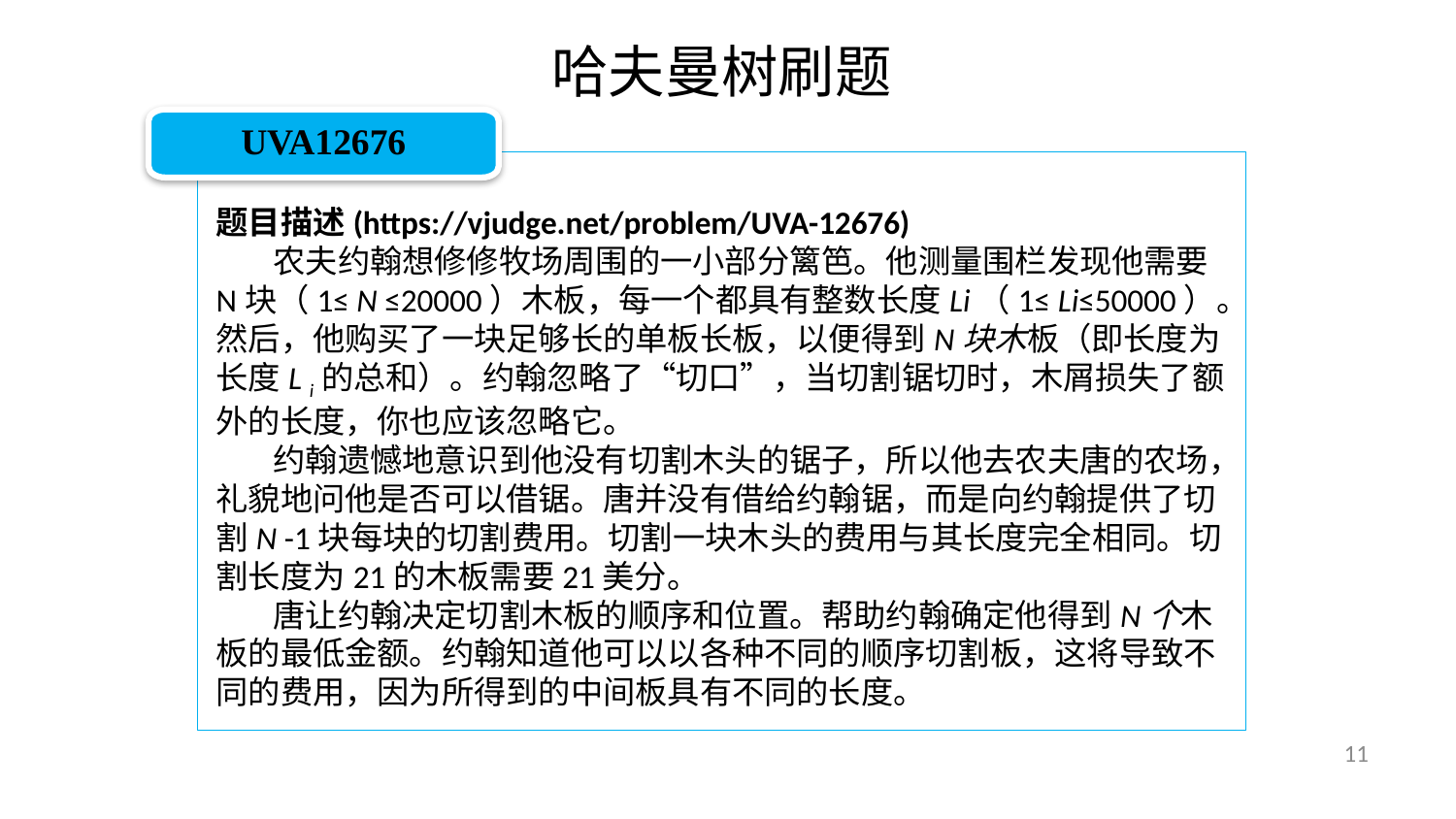

哈夫曼树刷题
UVA12676

题目描述(https://vjudge.net/problem/UVA-12676)
农夫约翰想修修牧场周围的一小部分篱笆。他测量围栏发现他需要N块（1≤ N ≤20000）木板，每一个都具有整数长度Li（1≤ Li≤50000）。然后，他购买了一块足够长的单板长板，以便得到N块木板（即长度为长度L i的总和）。约翰忽略了“切口”，当切割锯切时，木屑损失了额外的长度，你也应该忽略它。
约翰遗憾地意识到他没有切割木头的锯子，所以他去农夫唐的农场，礼貌地问他是否可以借锯。唐并没有借给约翰锯，而是向约翰提供了切割N -1块每块的切割费用。切割一块木头的费用与其长度完全相同。切割长度为21的木板需要21美分。
唐让约翰决定切割木板的顺序和位置。帮助约翰确定他得到N个木板的最低金额。约翰知道他可以以各种不同的顺序切割板，这将导致不同的费用，因为所得到的中间板具有不同的长度。
11